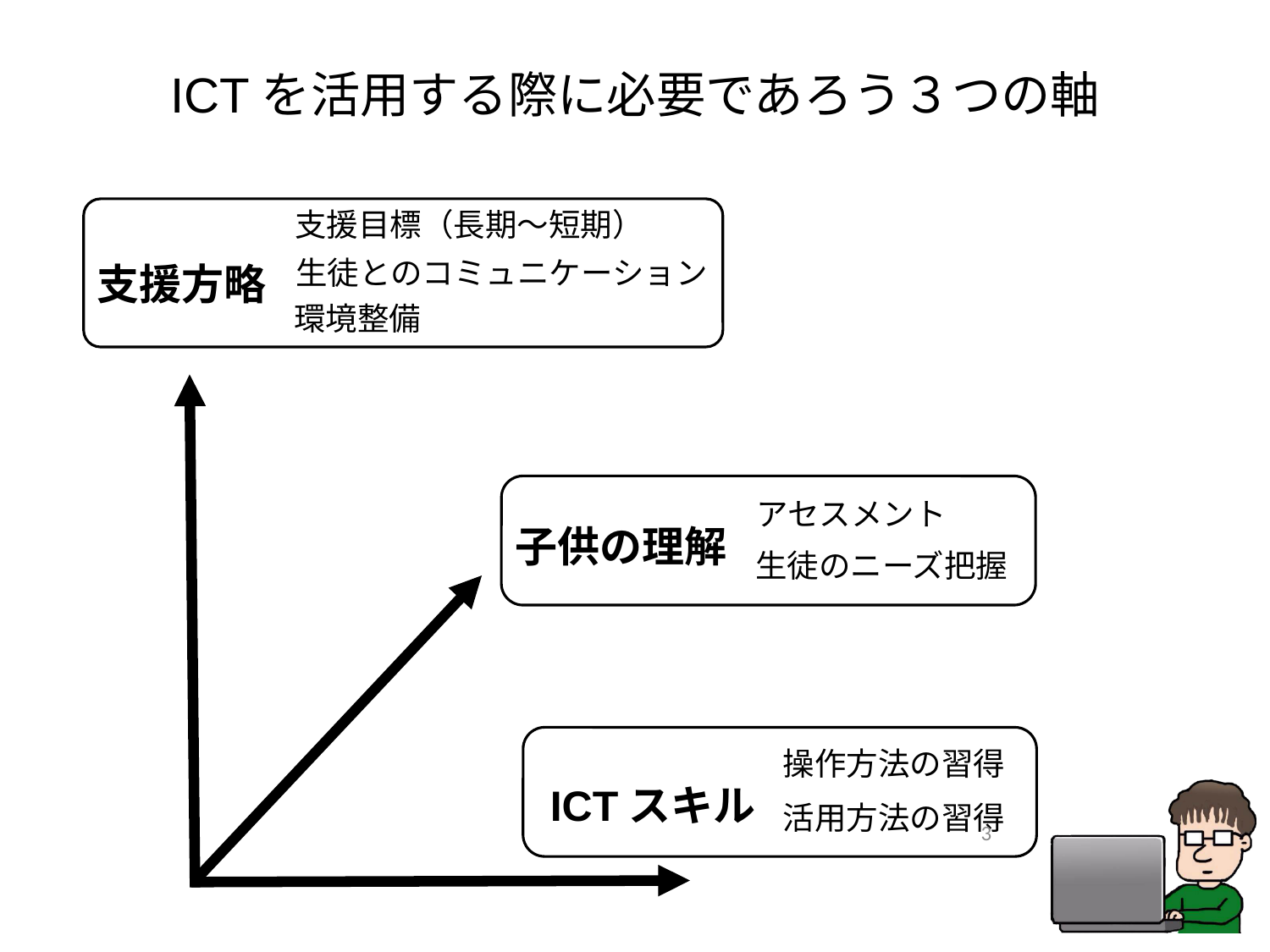

ICTを活用する際に必要であろう３つの軸

支援目標（長期～短期）
生徒とのコミュニケーション
支援方略
環境整備

アセスメント
子供の理解
生徒のニーズ把握

操作方法の習得
ICTスキル
活用方法の習得
3